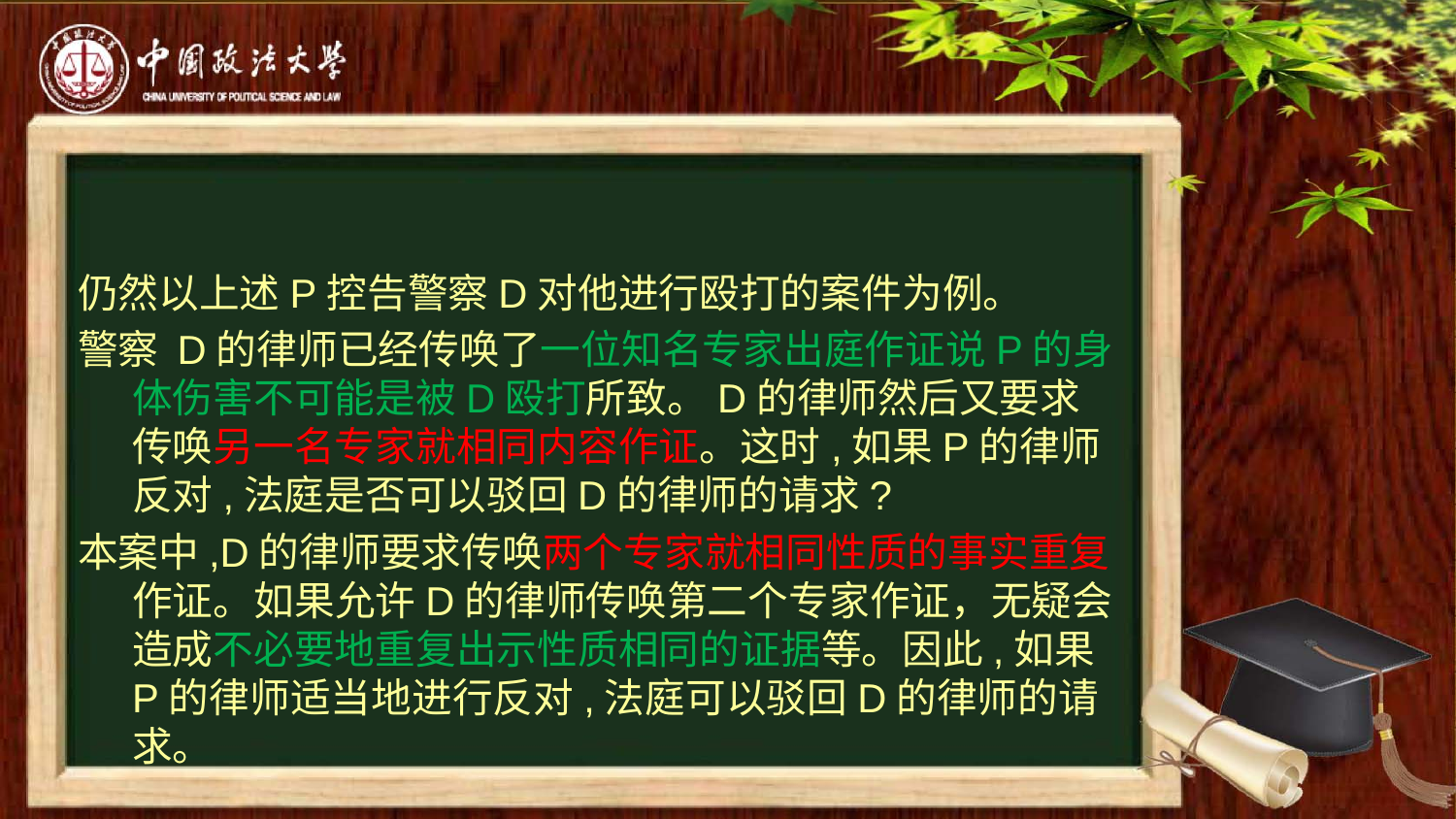

#
仍然以上述P控告警察D对他进行殴打的案件为例。
警察 D的律师已经传唤了一位知名专家出庭作证说P的身体伤害不可能是被D殴打所致。D的律师然后又要求传唤另一名专家就相同内容作证。这时,如果P的律师反对,法庭是否可以驳回D的律师的请求?
本案中,D的律师要求传唤两个专家就相同性质的事实重复作证。如果允许D的律师传唤第二个专家作证，无疑会造成不必要地重复出示性质相同的证据等。因此,如果P的律师适当地进行反对,法庭可以驳回D的律师的请求。